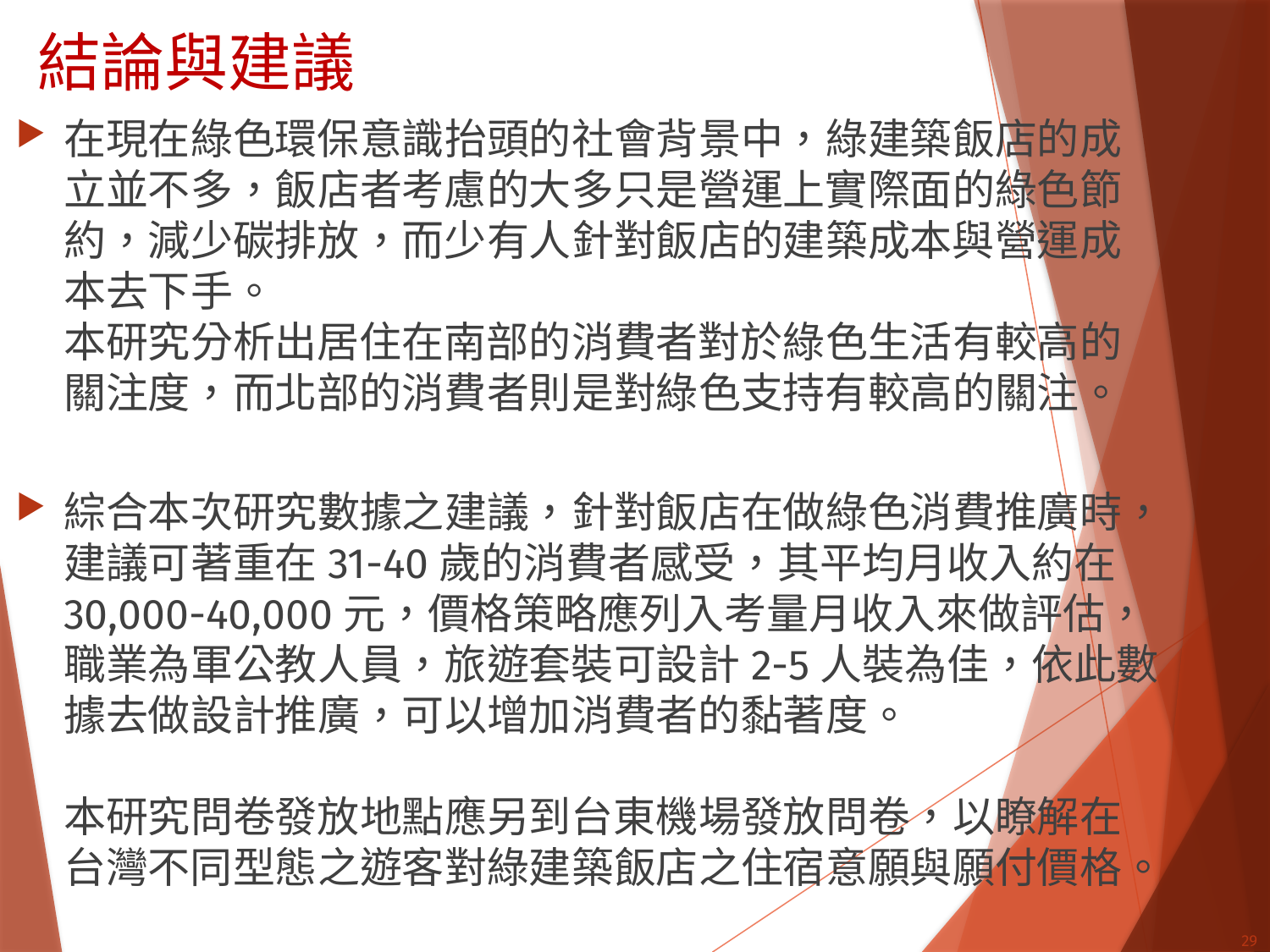

結論與建議
在現在綠色環保意識抬頭的社會背景中，綠建築飯店的成立並不多，飯店者考慮的大多只是營運上實際面的綠色節約，減少碳排放，而少有人針對飯店的建築成本與營運成本去下手。
本研究分析出居住在南部的消費者對於綠色生活有較高的關注度，而北部的消費者則是對綠色支持有較高的關注。
綜合本次研究數據之建議，針對飯店在做綠色消費推廣時，建議可著重在31-40歲的消費者感受，其平均月收入約在30,000-40,000元，價格策略應列入考量月收入來做評估，職業為軍公教人員，旅遊套裝可設計2-5人裝為佳，依此數據去做設計推廣，可以增加消費者的黏著度。
本研究問卷發放地點應另到台東機場發放問卷，以瞭解在台灣不同型態之遊客對綠建築飯店之住宿意願與願付價格。

29